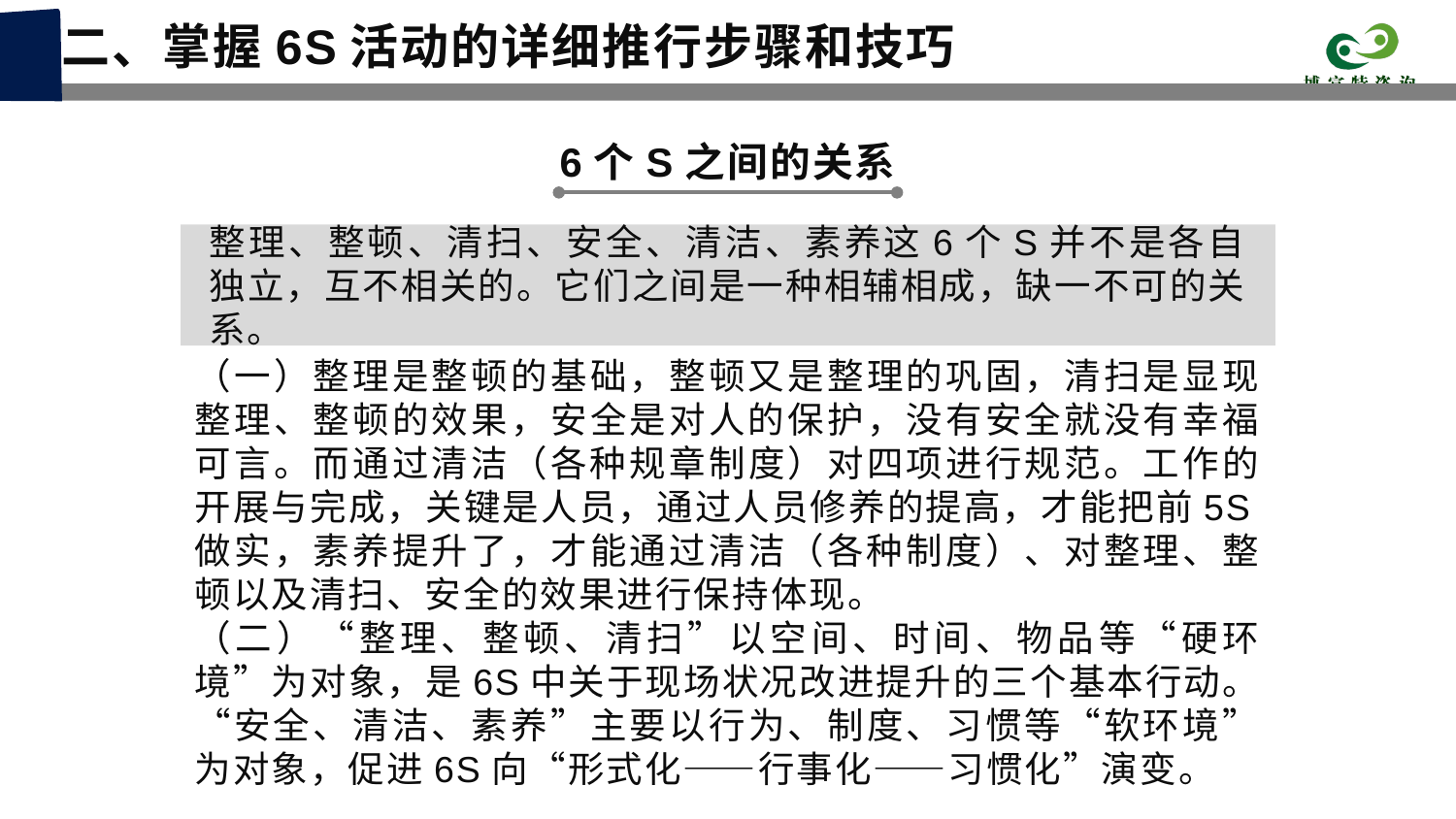

二、掌握6S活动的详细推行步骤和技巧
6个S之间的关系
整理、整顿、清扫、安全、清洁、素养这6个S并不是各自独立，互不相关的。它们之间是一种相辅相成，缺一不可的关系。
（一）整理是整顿的基础，整顿又是整理的巩固，清扫是显现整理、整顿的效果，安全是对人的保护，没有安全就没有幸福可言。而通过清洁（各种规章制度）对四项进行规范。工作的开展与完成，关键是人员，通过人员修养的提高，才能把前5S做实，素养提升了，才能通过清洁（各种制度）、对整理、整顿以及清扫、安全的效果进行保持体现。
（二）“整理、整顿、清扫”以空间、时间、物品等“硬环境”为对象，是6S中关于现场状况改进提升的三个基本行动。“安全、清洁、素养”主要以行为、制度、习惯等“软环境”为对象，促进6S向“形式化——行事化——习惯化”演变。